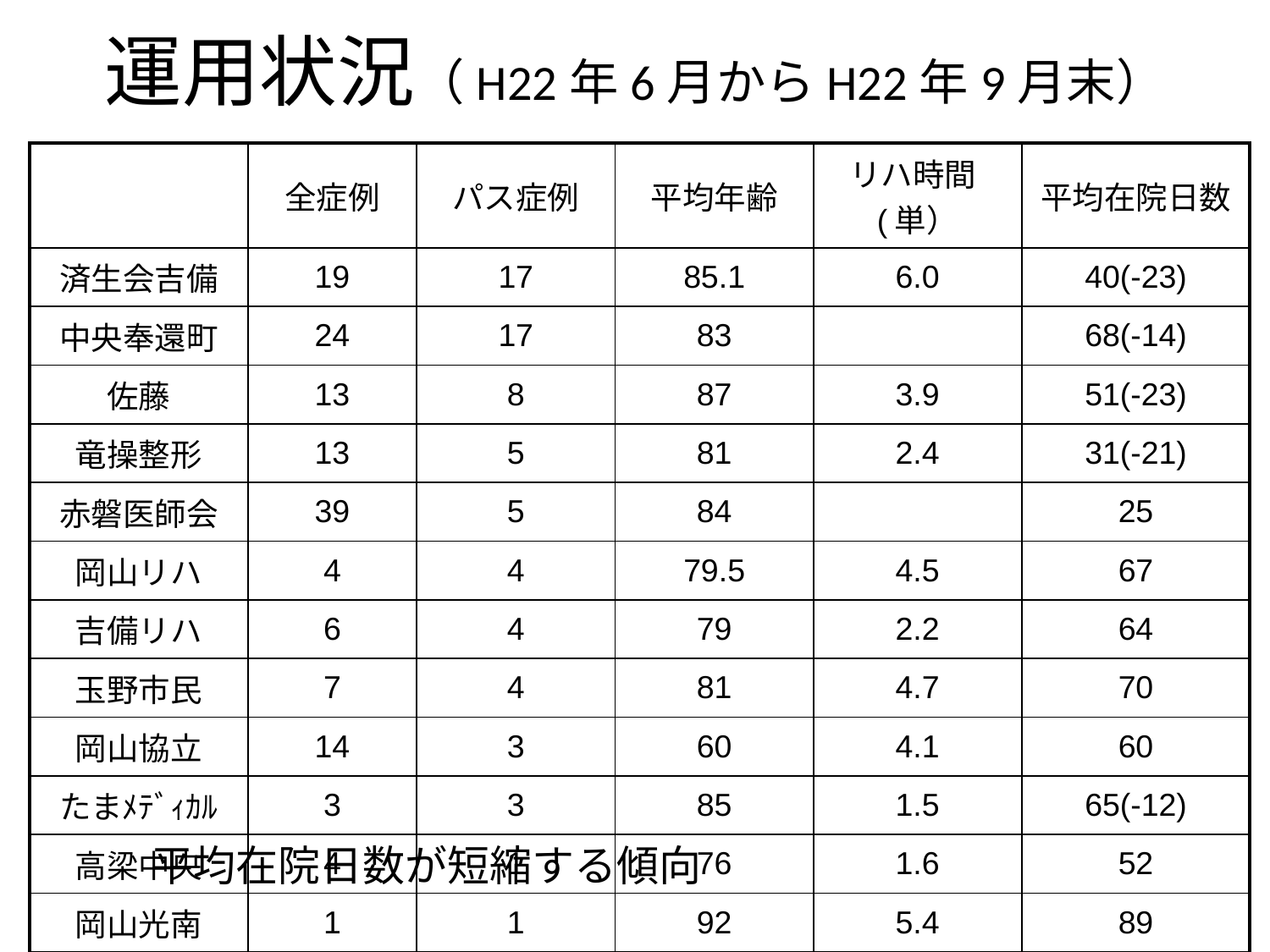

# 運用状況（H22年6月からH22年9月末）
|  | 全症例 | パス症例 | 平均年齢 | リハ時間(単） | 平均在院日数 |
| --- | --- | --- | --- | --- | --- |
| 済生会吉備 | 19 | 17 | 85.1 | 6.0 | 40(-23) |
| 中央奉還町 | 24 | 17 | 83 |  | 68(-14) |
| 佐藤 | 13 | 8 | 87 | 3.9 | 51(-23) |
| 竜操整形 | 13 | 5 | 81 | 2.4 | 31(-21) |
| 赤磐医師会 | 39 | 5 | 84 |  | 25 |
| 岡山リハ | 4 | 4 | 79.5 | 4.5 | 67 |
| 吉備リハ | 6 | 4 | 79 | 2.2 | 64 |
| 玉野市民 | 7 | 4 | 81 | 4.7 | 70 |
| 岡山協立 | 14 | 3 | 60 | 4.1 | 60 |
| たまﾒﾃﾞｨｶﾙ | 3 | 3 | 85 | 1.5 | 65(-12) |
| 高梁中央 | 4 | 1 | 76 | 1.6 | 52 |
| 岡山光南 | 1 | 1 | 92 | 5.4 | 89 |
平均在院日数が短縮する傾向